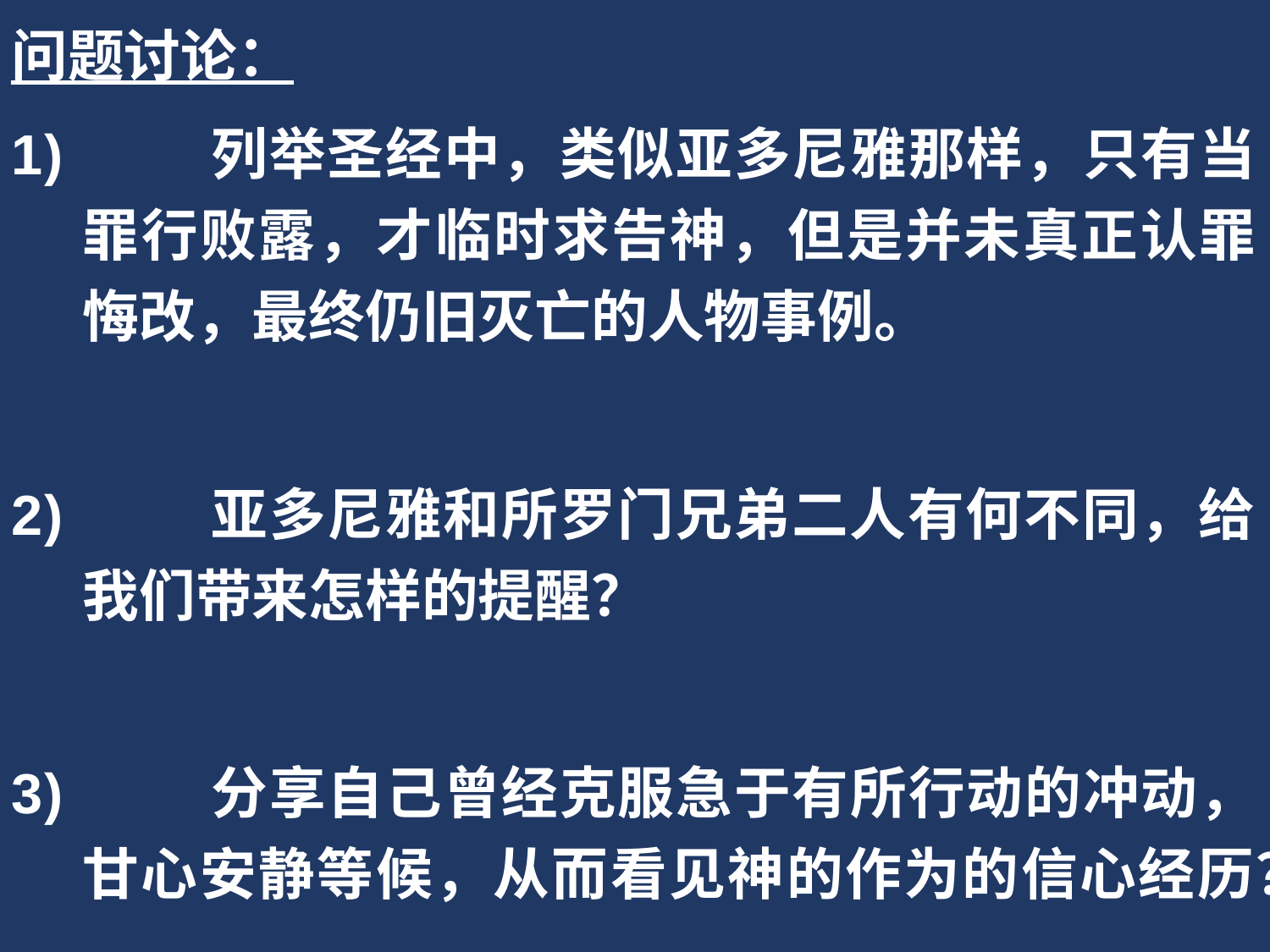

问题讨论：
	列举圣经中，类似亚多尼雅那样，只有当罪行败露，才临时求告神，但是并未真正认罪悔改，最终仍旧灭亡的人物事例。

	亚多尼雅和所罗门兄弟二人有何不同，给我们带来怎样的提醒？

	分享自己曾经克服急于有所行动的冲动，甘心安静等候，从而看见神的作为的信心经历？